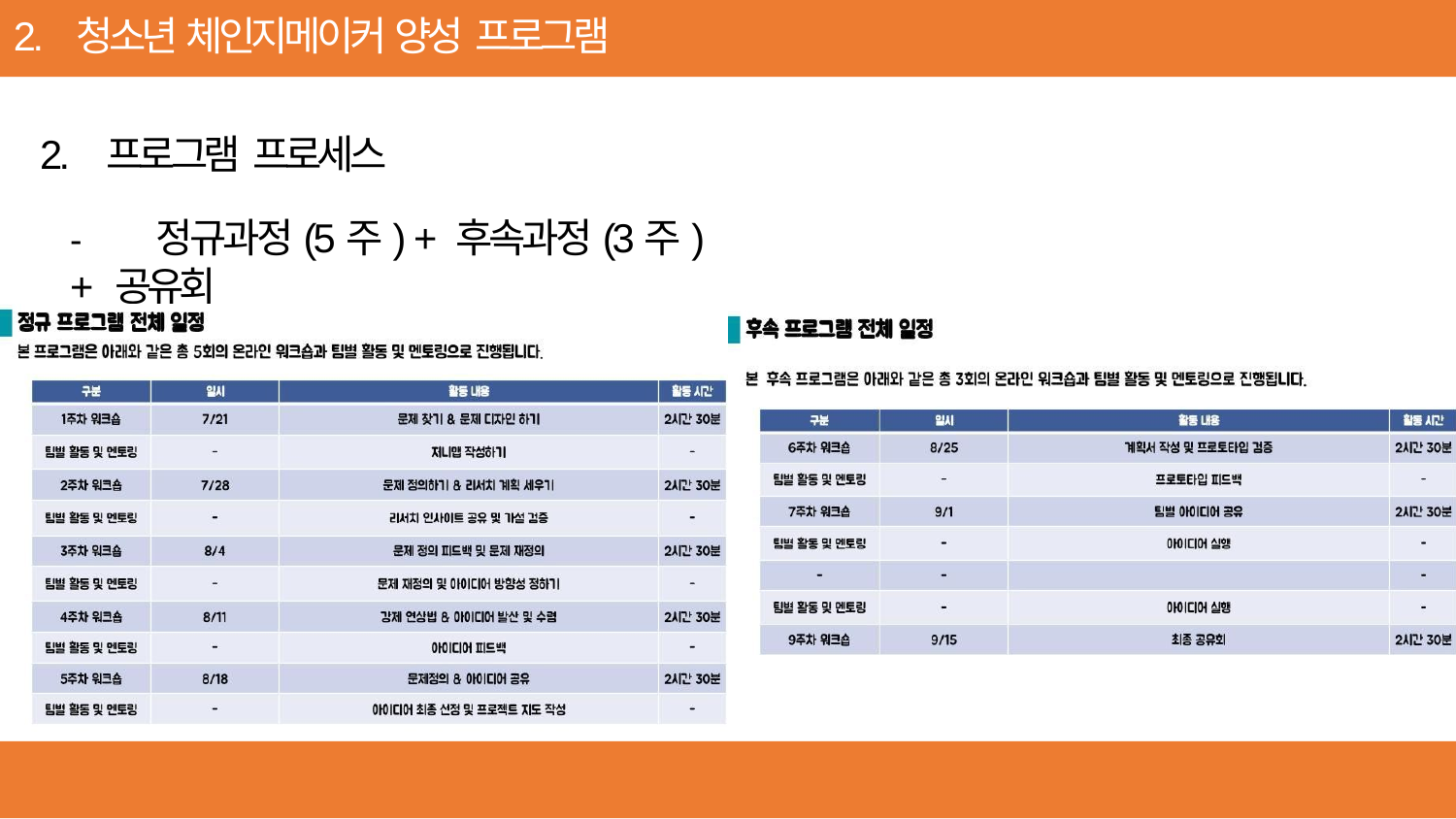

2.   청소년 체인지메이커 양성 프로그램
2.   프로그램 프로세스
-	정규과정(5주) + 후속과정(3주) + 공유회